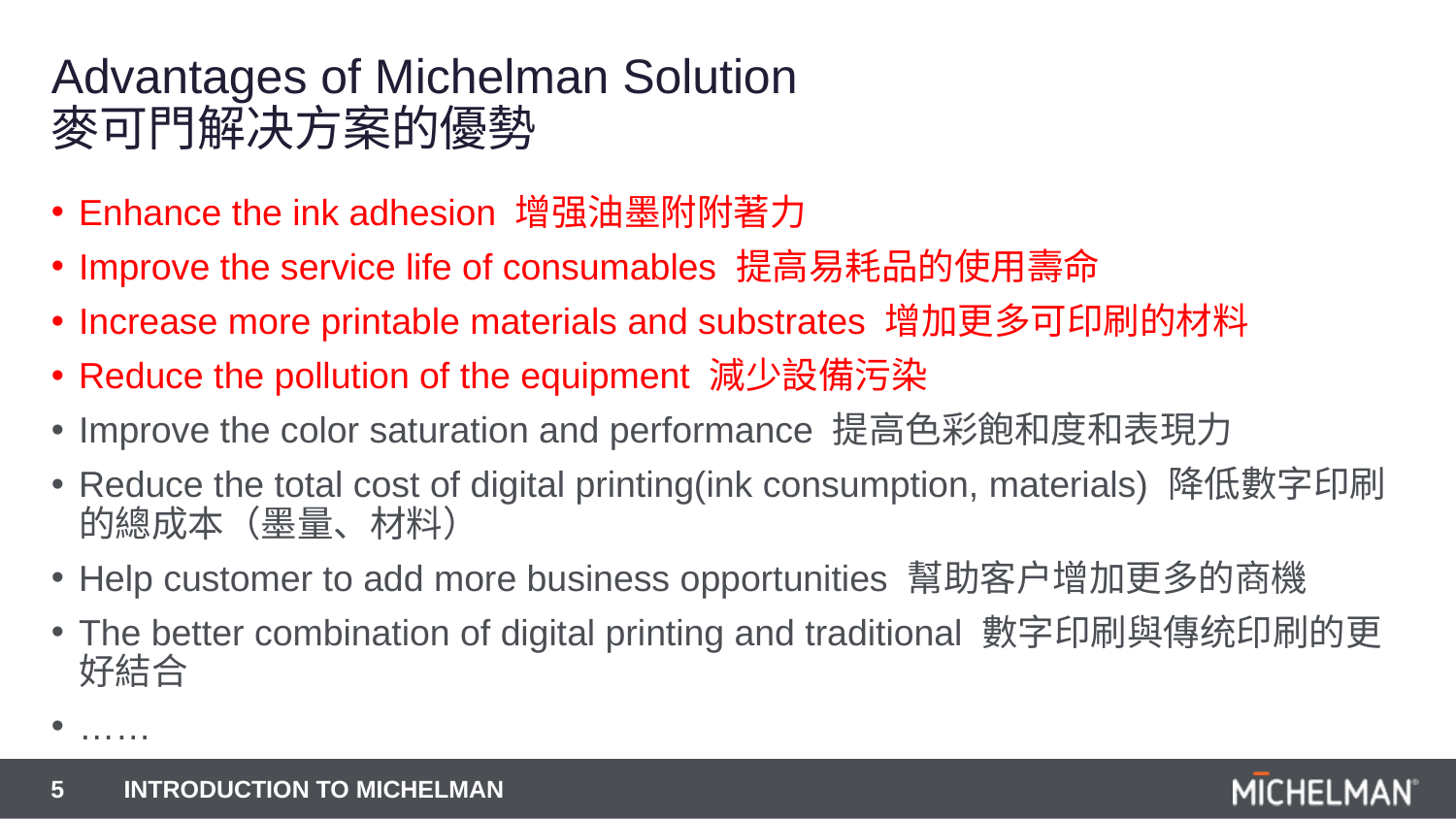

# Advantages of Michelman Solution 麥可門解决方案的優勢
Enhance the ink adhesion 增强油墨附附著力
Improve the service life of consumables 提高易耗品的使用壽命
Increase more printable materials and substrates 增加更多可印刷的材料
Reduce the pollution of the equipment 減少設備污染
Improve the color saturation and performance 提高色彩飽和度和表現力
Reduce the total cost of digital printing(ink consumption, materials) 降低數字印刷的總成本（墨量、材料）
Help customer to add more business opportunities 幫助客户增加更多的商機
The better combination of digital printing and traditional 數字印刷與傳统印刷的更好結合
……

5
Introduction to Michelman